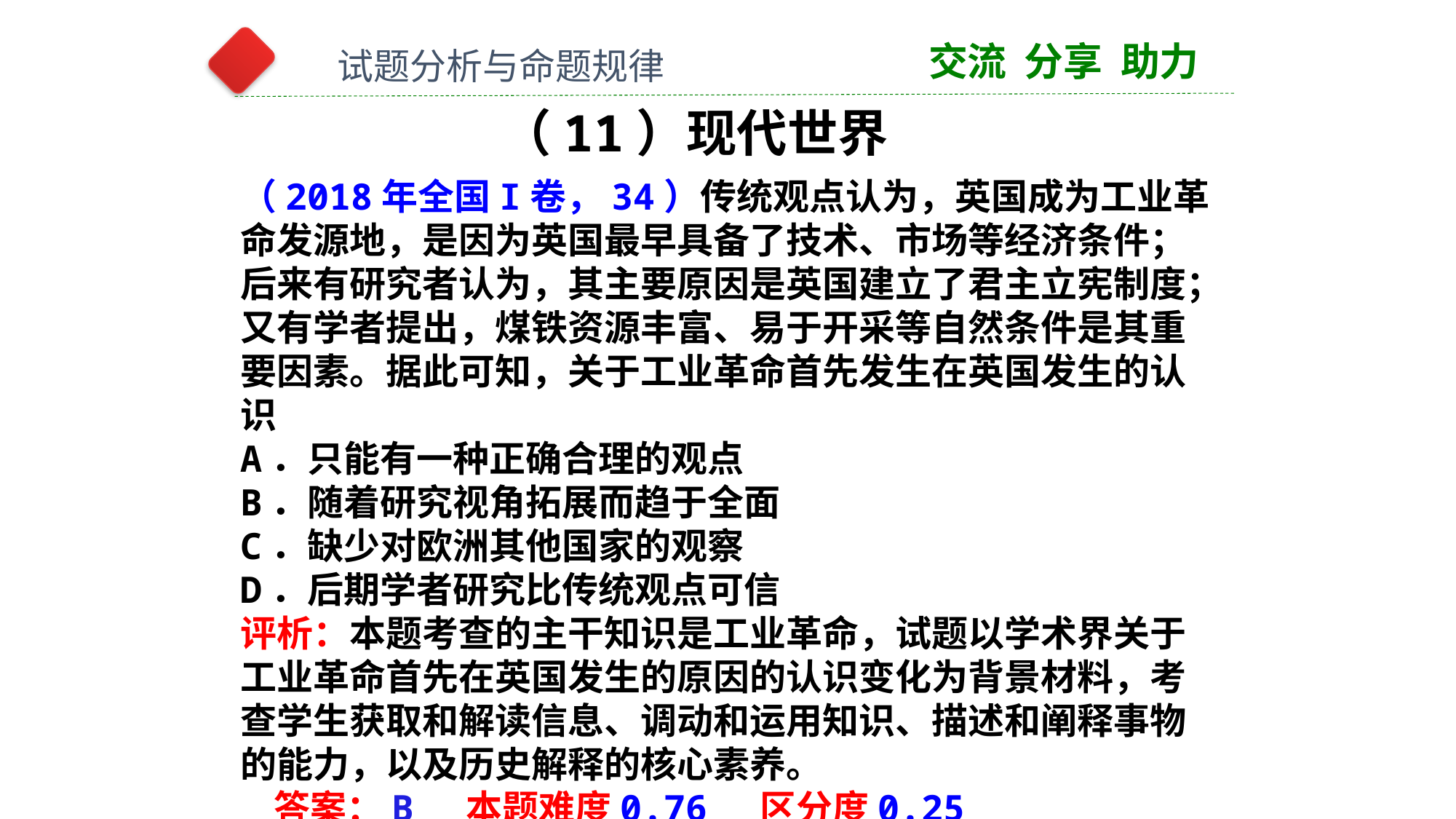

交流  分享  助力

试题分析与命题规律
（11）现代世界
（2018年全国I卷，34）传统观点认为，英国成为工业革命发源地，是因为英国最早具备了技术、市场等经济条件；后来有研究者认为，其主要原因是英国建立了君主立宪制度；又有学者提出，煤铁资源丰富、易于开采等自然条件是其重要因素。据此可知，关于工业革命首先发生在英国发生的认识
A．只能有一种正确合理的观点
B．随着研究视角拓展而趋于全面
C．缺少对欧洲其他国家的观察
D．后期学者研究比传统观点可信
评析：本题考查的主干知识是工业革命，试题以学术界关于工业革命首先在英国发生的原因的认识变化为背景材料，考查学生获取和解读信息、调动和运用知识、描述和阐释事物的能力，以及历史解释的核心素养。
   答案：B  本题难度0.76  区分度0.25